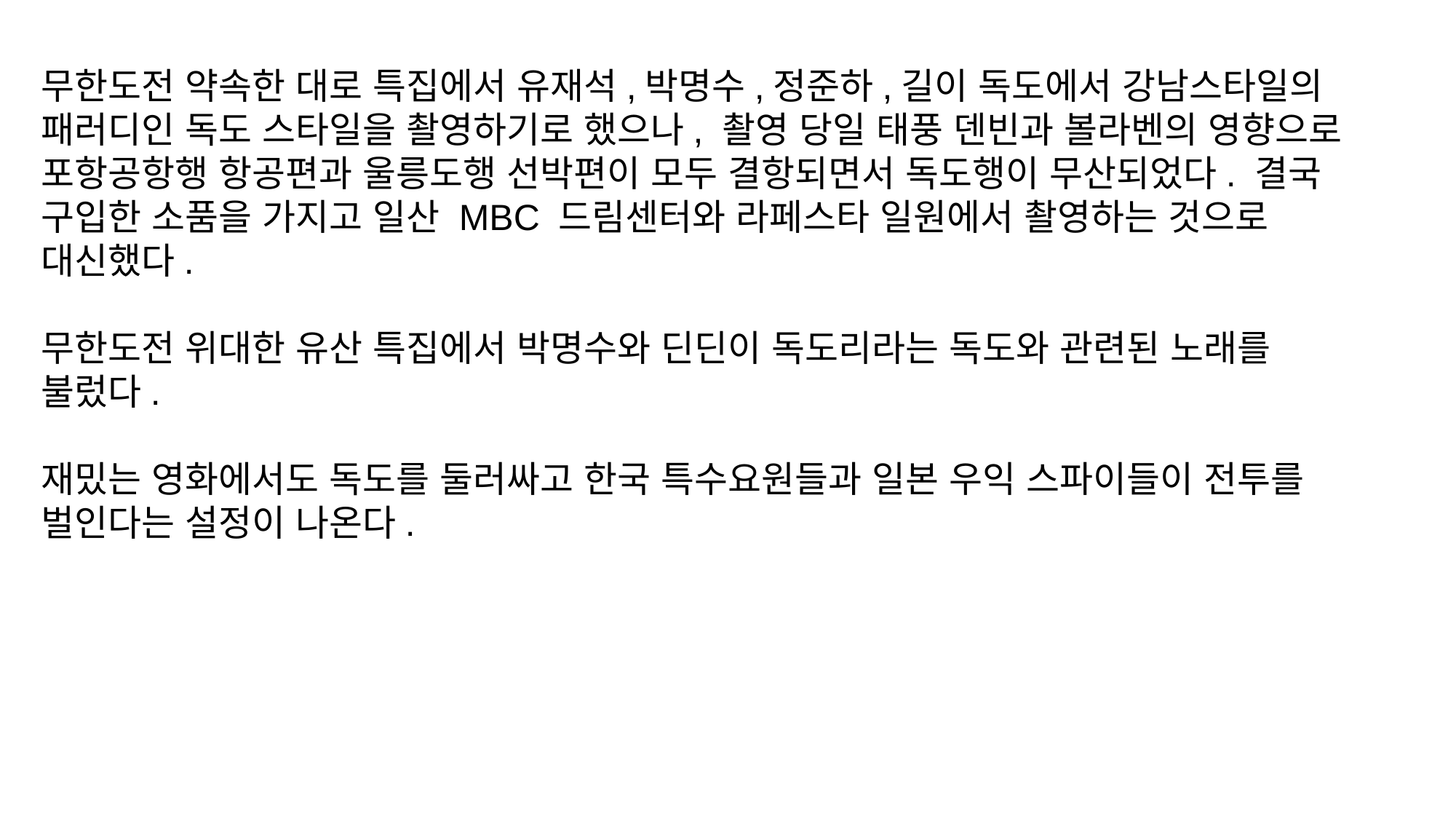

무한도전 약속한 대로 특집에서 유재석,박명수,정준하,길이 독도에서 강남스타일의 패러디인 독도 스타일을 촬영하기로 했으나, 촬영 당일 태풍 덴빈과 볼라벤의 영향으로 포항공항행 항공편과 울릉도행 선박편이 모두 결항되면서 독도행이 무산되었다. 결국 구입한 소품을 가지고 일산 MBC 드림센터와 라페스타 일원에서 촬영하는 것으로 대신했다.

무한도전 위대한 유산 특집에서 박명수와 딘딘이 독도리라는 독도와 관련된 노래를 불렀다.

재밌는 영화에서도 독도를 둘러싸고 한국 특수요원들과 일본 우익 스파이들이 전투를 벌인다는 설정이 나온다.